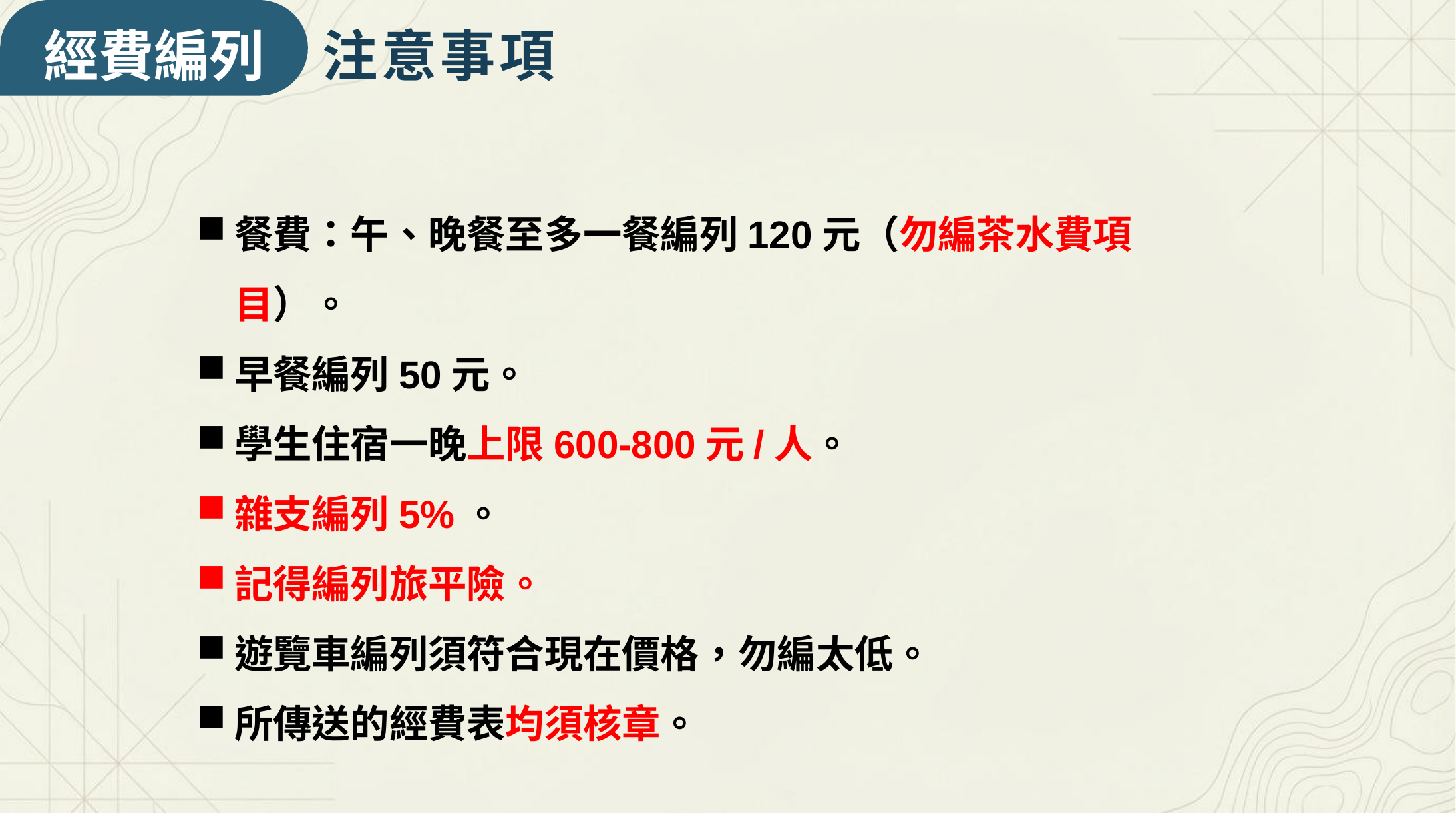

# 經費編列	注意事項
餐費：午、晚餐至多一餐編列120元（勿編茶水費項目）。
早餐編列50元。
學生住宿一晚上限600-800元/人。
雜支編列5%。
記得編列旅平險。
遊覽車編列須符合現在價格，勿編太低。
所傳送的經費表均須核章。